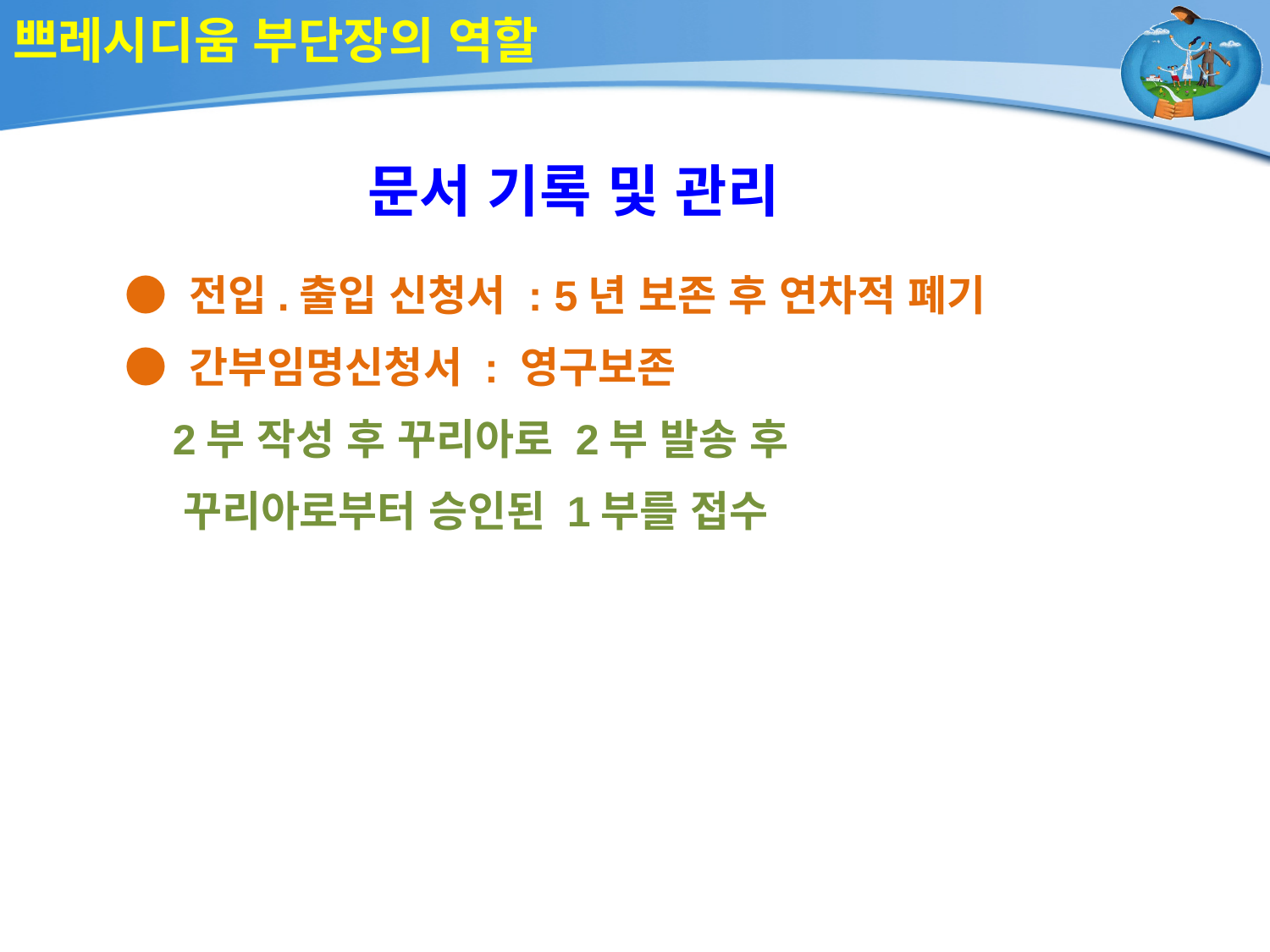

# 쁘레시디움 부단장의 역할
문서 기록 및 관리
● 전입.출입 신청서 : 5년 보존 후 연차적 폐기
● 간부임명신청서 : 영구보존
    2부 작성 후 꾸리아로 2부 발송 후
    꾸리아로부터 승인된 1부를 접수